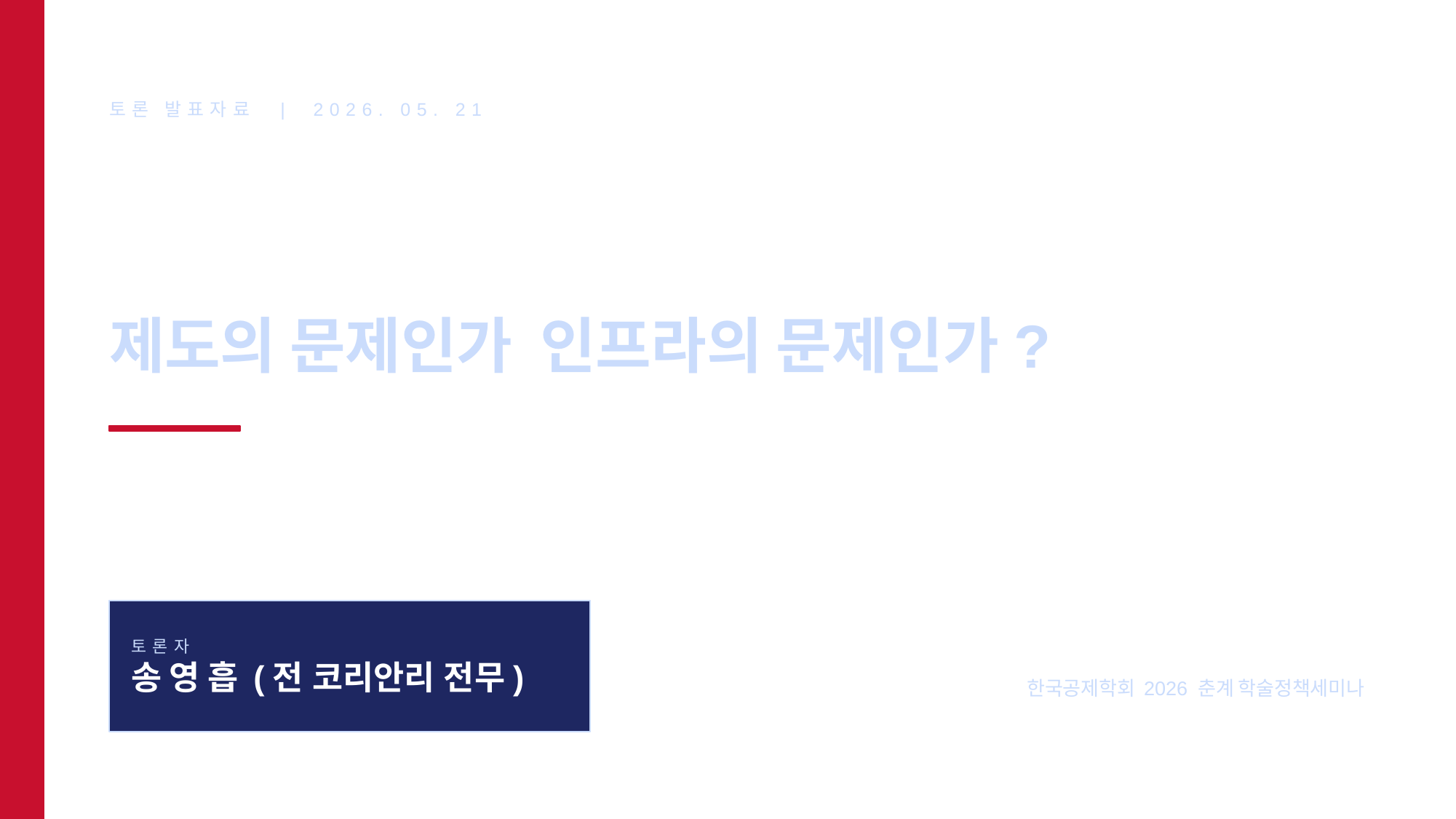

토론 발표자료  |  2026. 05. 21
한국 캡티브 도입,
제도의 문제인가  인프라의 문제인가?

「캡티브 동향과 과제」 발표에 대한 토론

토론자
송 영 흡 (전 코리안리 전무)
한국공제학회 2026 춘계 학술정책세미나